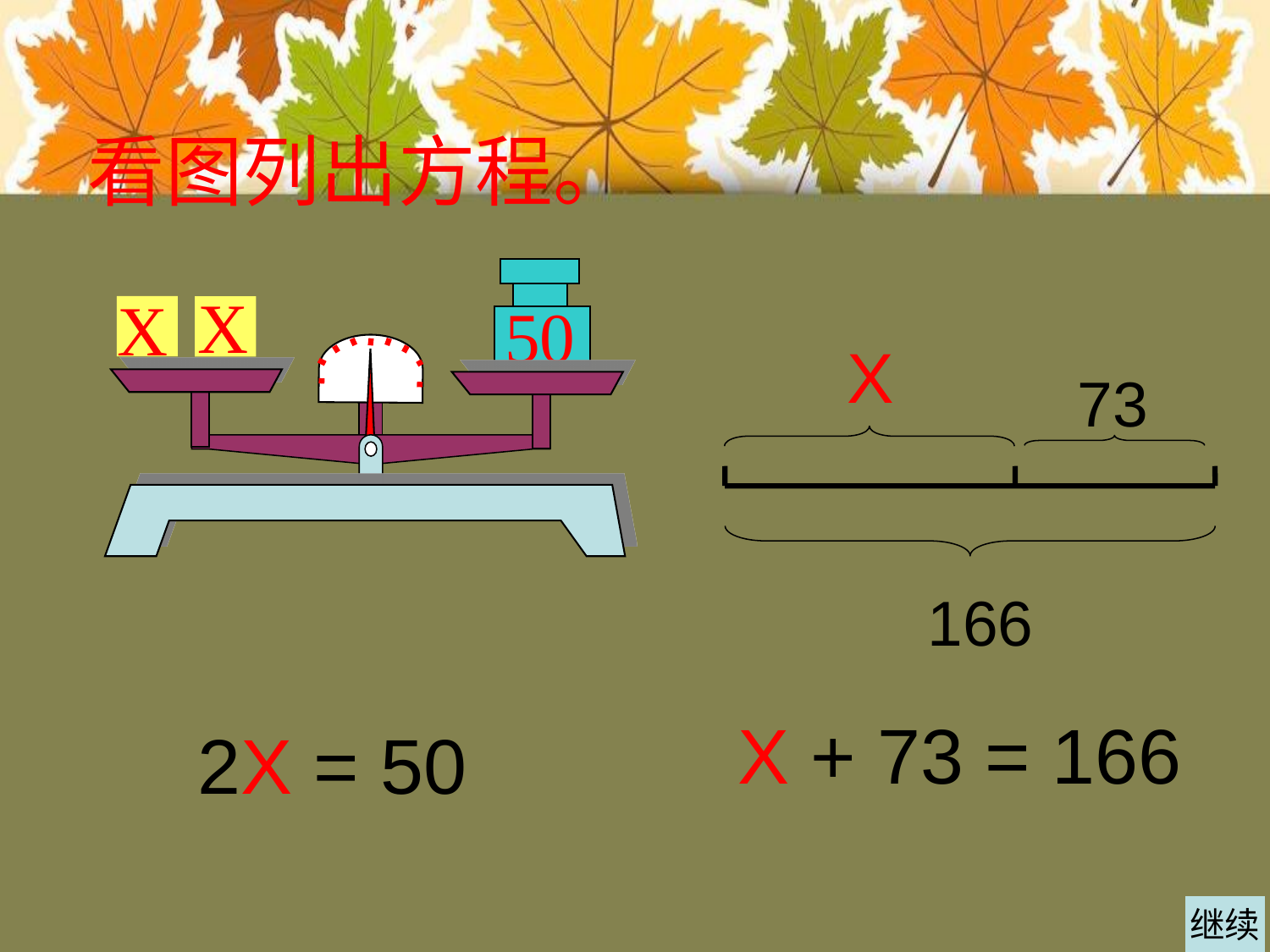

看图列出方程。

X
X

50

X

73

166
X + 73 = 166
2X = 50
继续